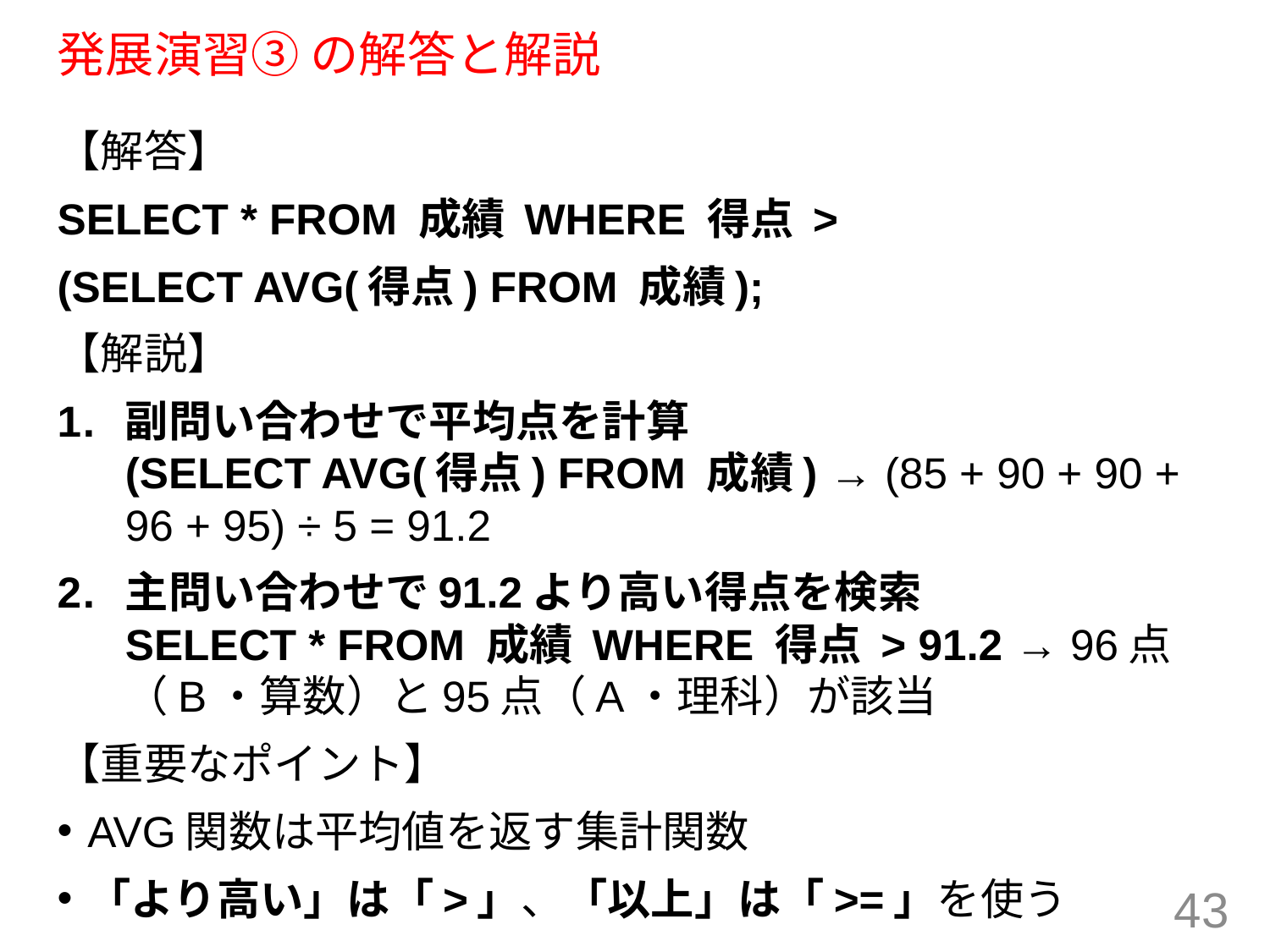

# 発展演習③ の解答と解説
【解答】
SELECT * FROM 成績 WHERE 得点 >
(SELECT AVG(得点) FROM 成績);
【解説】
副問い合わせで平均点を計算
(SELECT AVG(得点) FROM 成績) → (85 + 90 + 90 + 96 + 95) ÷ 5 = 91.2
主問い合わせで91.2より高い得点を検索
SELECT * FROM 成績 WHERE 得点 > 91.2 → 96点（B・算数）と95点（A・理科）が該当
【重要なポイント】
AVG関数は平均値を返す集計関数
「より高い」は「>」、「以上」は「>=」を使う
43